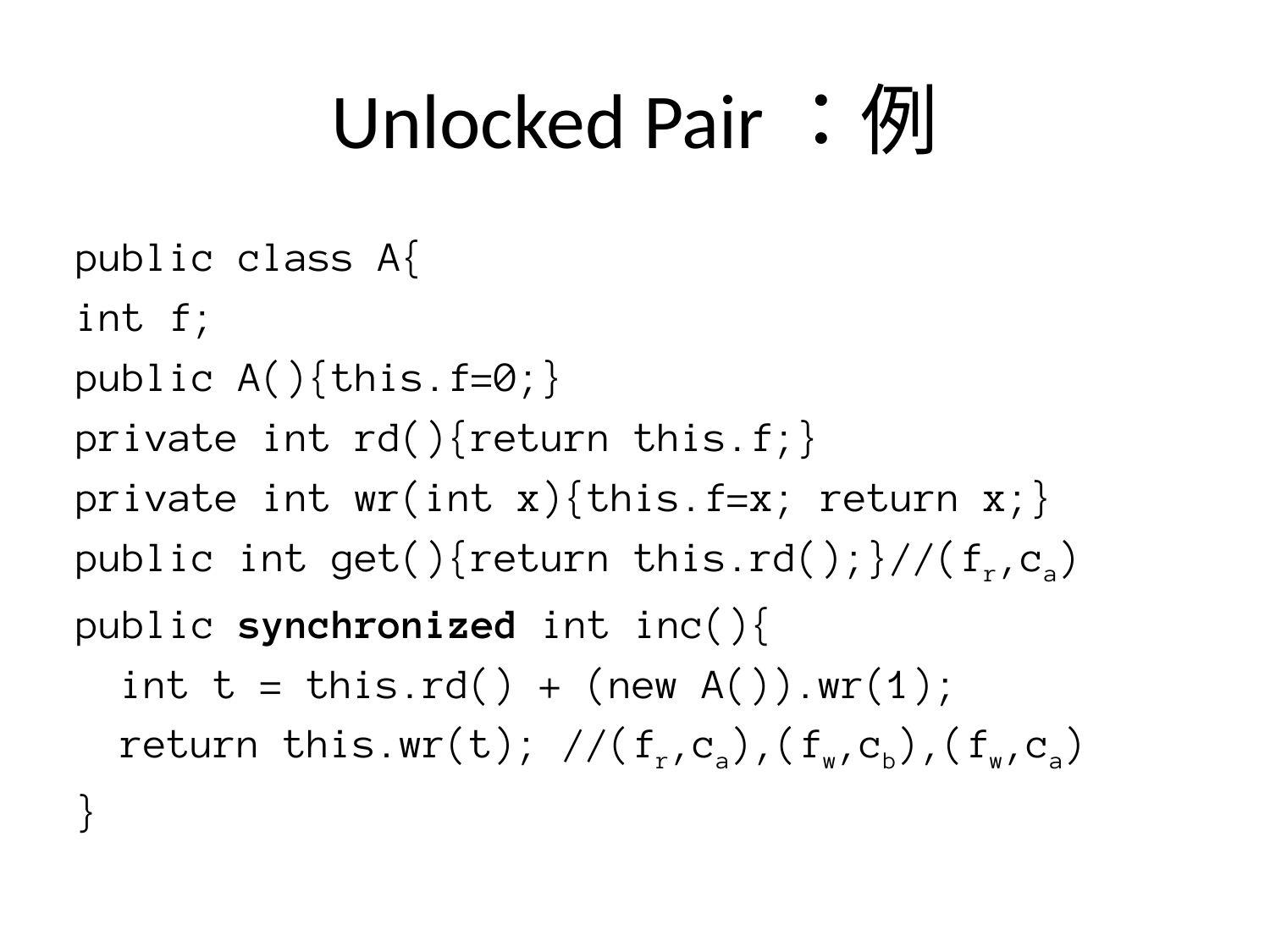

# Unlocked Pair：例
public class A{
int f;
public A(){this.f=0;}
private int rd(){return this.f;}
private int wr(int x){this.f=x; return x;}
public int get(){return this.rd();}//(fr,ca)
public synchronized int inc(){
	int t = this.rd() + (new A()).wr(1);
	return this.wr(t); //(fr,ca),(fw,cb),(fw,ca)
}